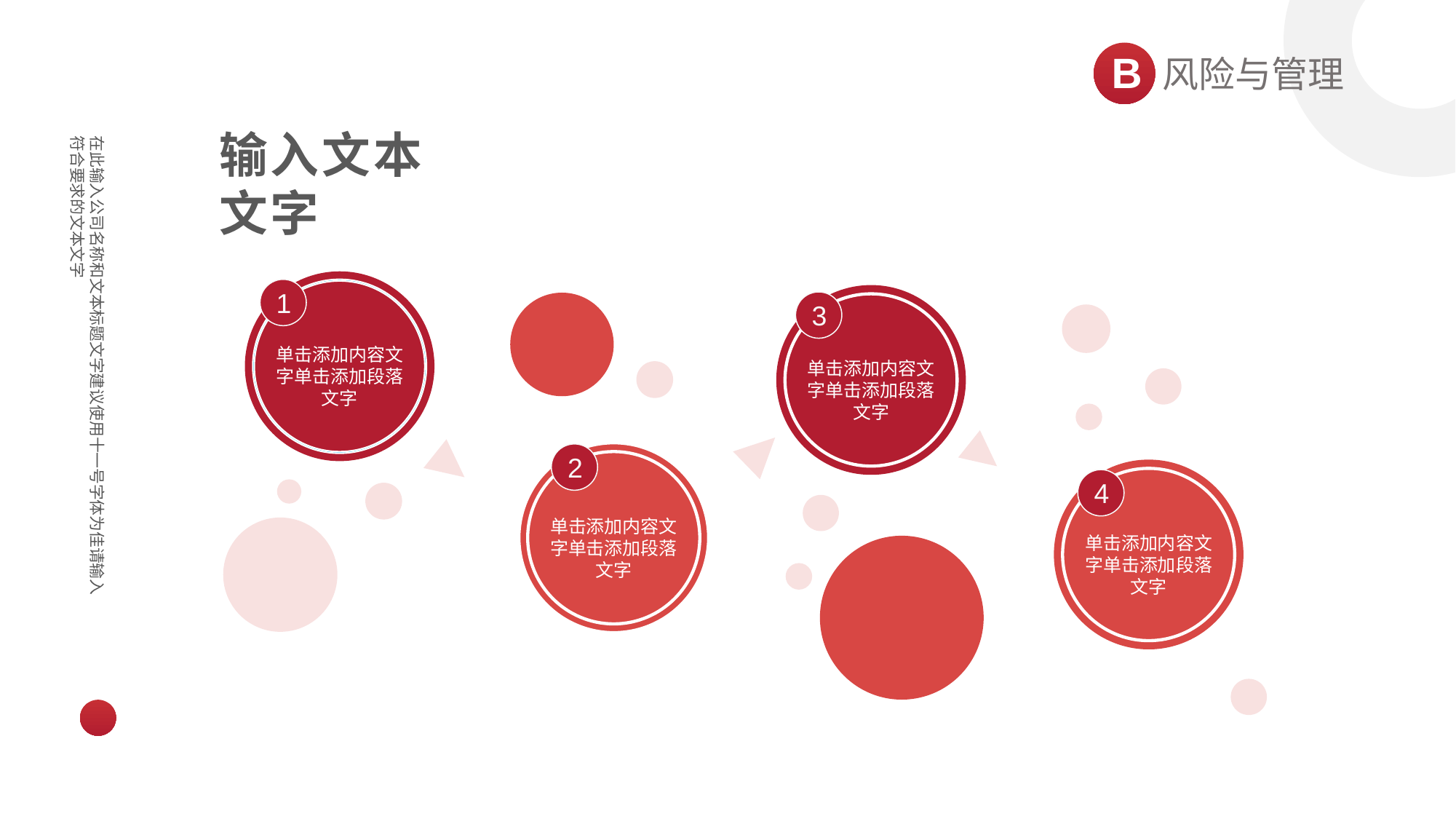

B

风险与管理
输入文本
文字

1

3

单击添加内容文字单击添加段落文字
在此输入公司名称和文本标题文字建议使用十一号字体为佳请输入符合要求的文本文字
单击添加内容文字单击添加段落文字

2

4

单击添加内容文字单击添加段落文字

单击添加内容文字单击添加段落文字